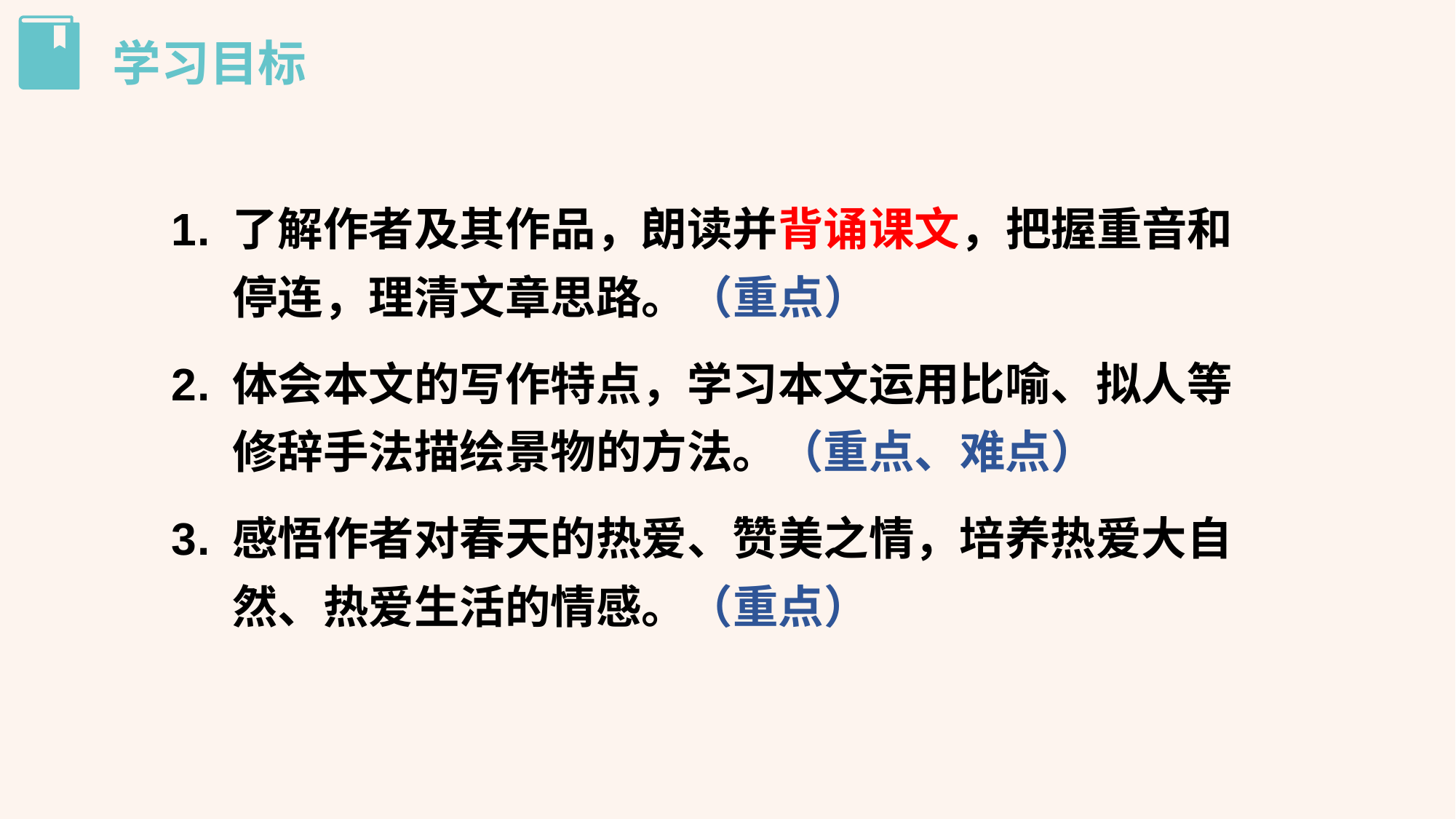

学习目标
了解作者及其作品，朗读并背诵课文，把握重音和停连，理清文章思路。（重点）
体会本文的写作特点，学习本文运用比喻、拟人等修辞手法描绘景物的方法。（重点、难点）
感悟作者对春天的热爱、赞美之情，培养热爱大自然、热爱生活的情感。（重点）